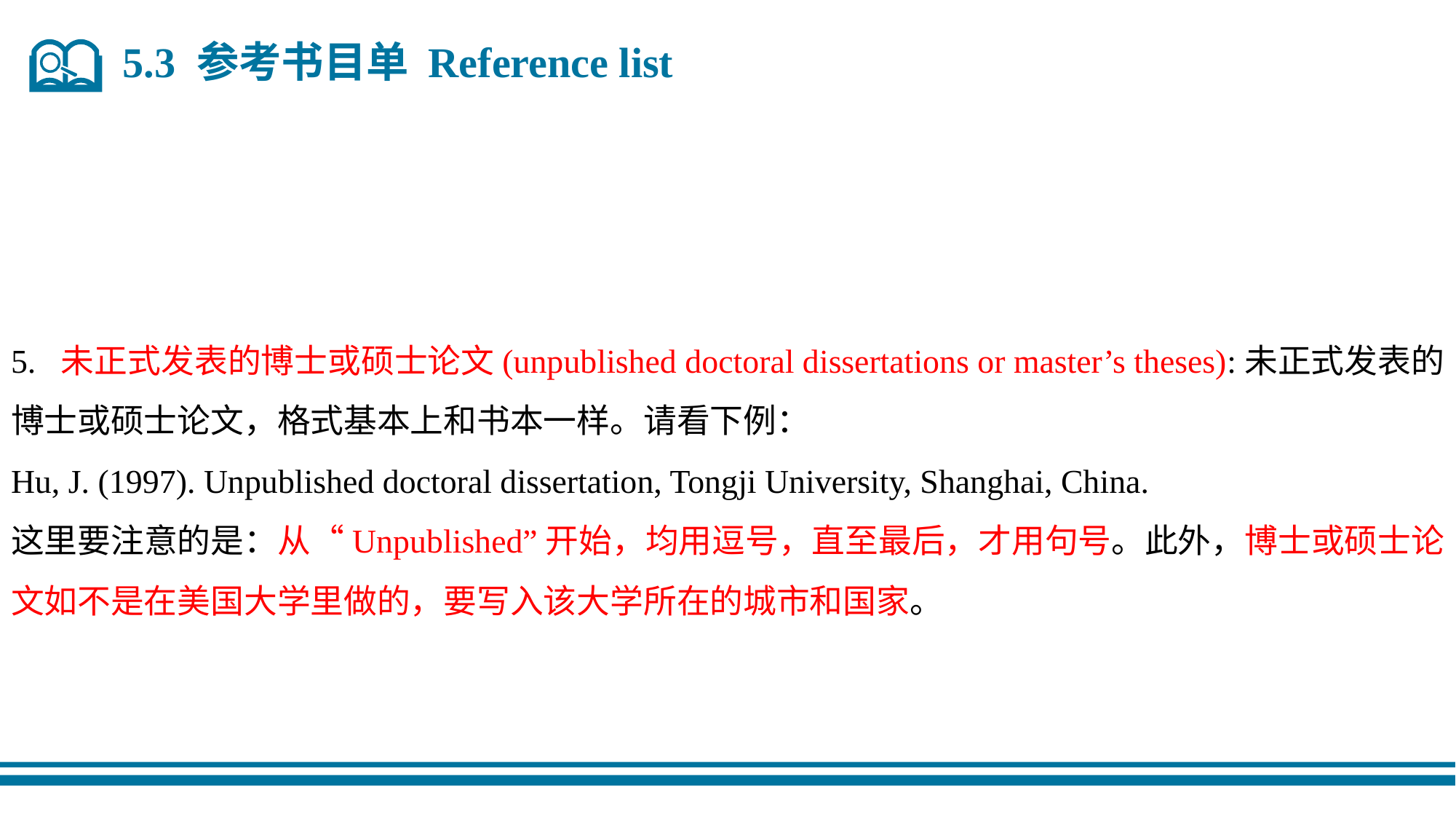

5.3 参考书目单 Reference list
5.  未正式发表的博士或硕士论文(unpublished doctoral dissertations or master’s theses):未正式发表的博士或硕士论文，格式基本上和书本一样。请看下例：
Hu, J. (1997). Unpublished doctoral dissertation, Tongji University, Shanghai, China.
这里要注意的是：从“Unpublished”开始，均用逗号，直至最后，才用句号。此外，博士或硕士论文如不是在美国大学里做的，要写入该大学所在的城市和国家。